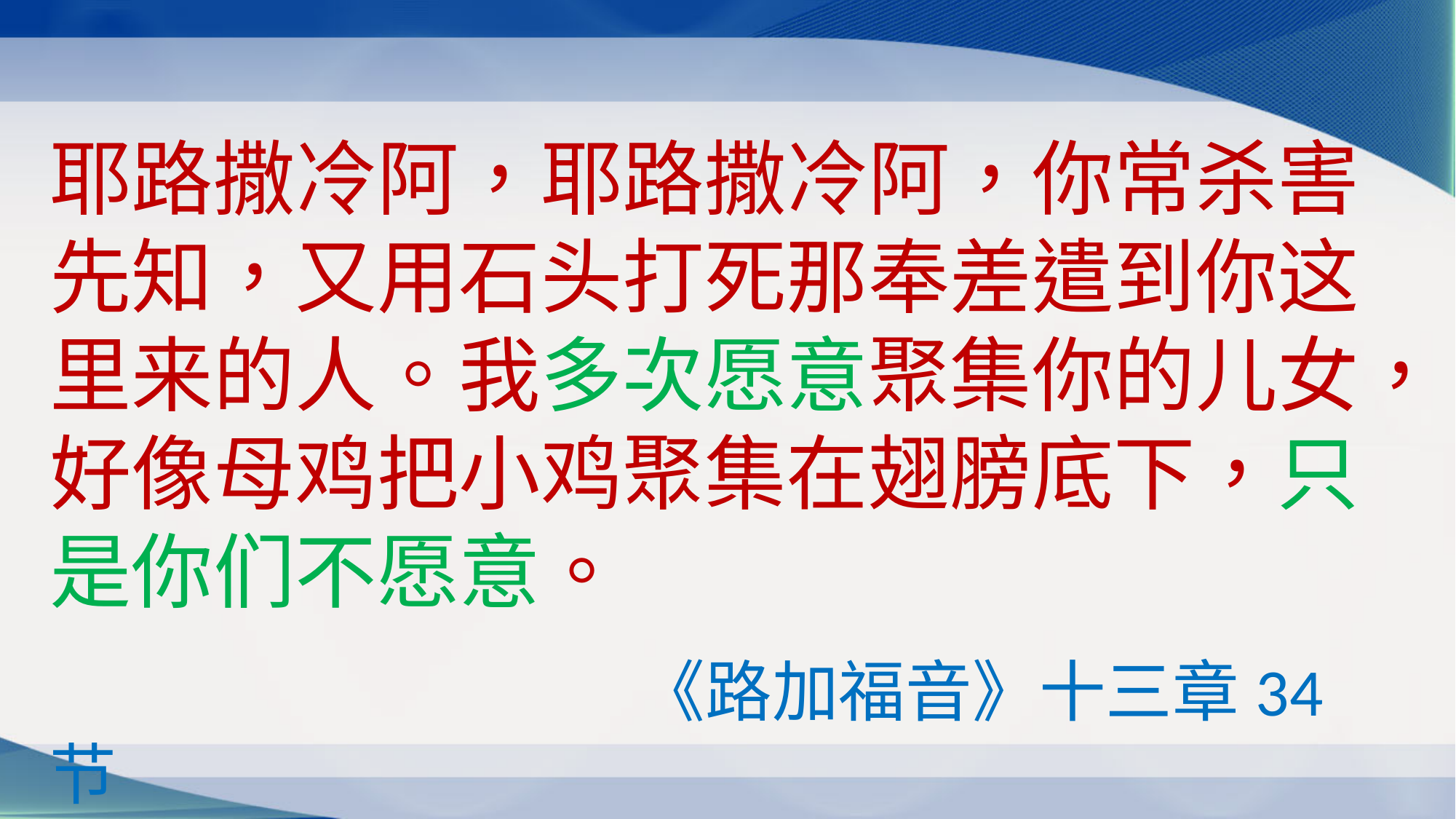

耶路撒冷阿，耶路撒冷阿，你常杀害先知，又用石头打死那奉差遣到你这里来的人。我多次愿意聚集你的儿女，好像母鸡把小鸡聚集在翅膀底下，只是你们不愿意。
                               《路加福音》十三章34节